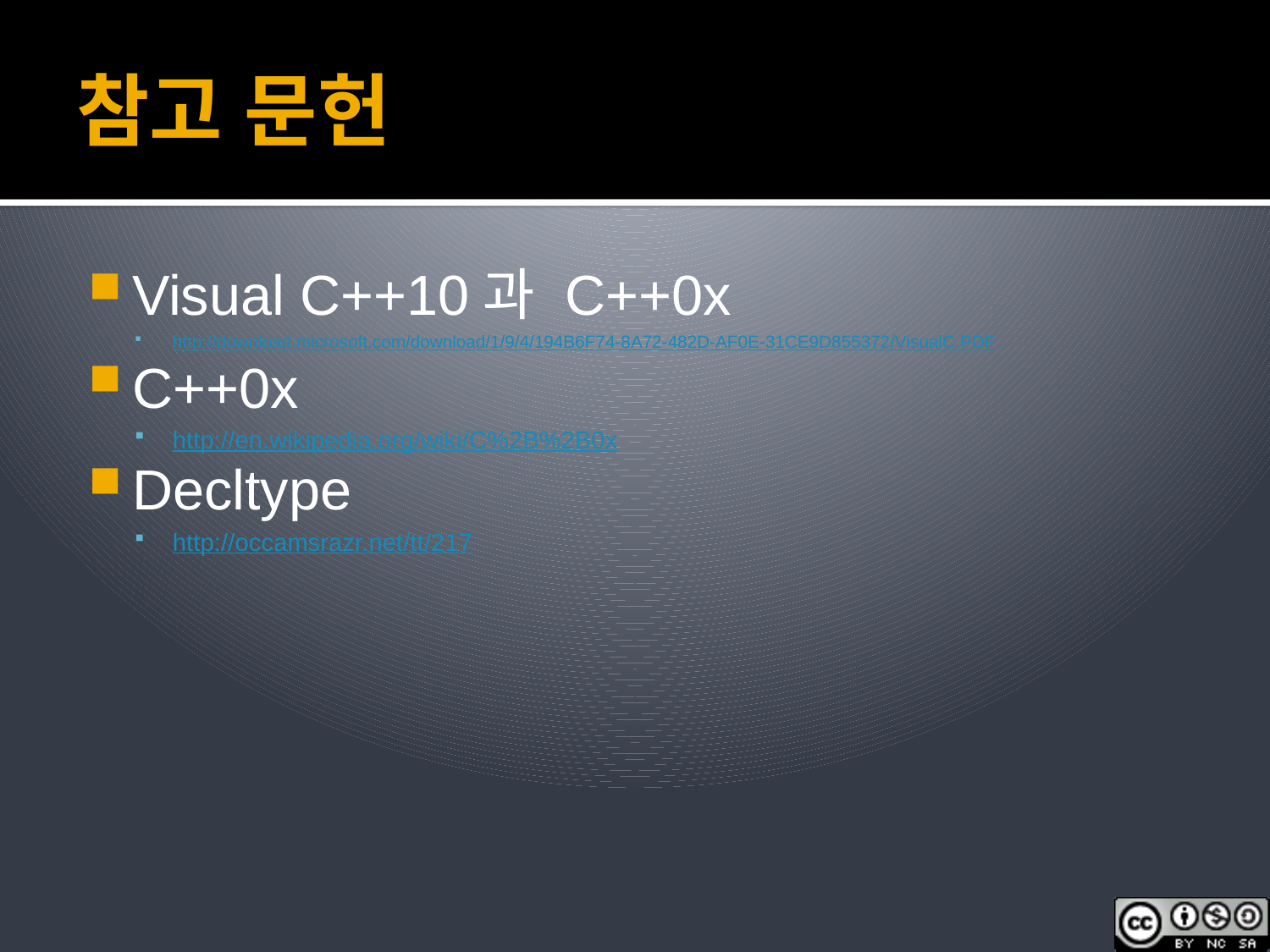

# 참고 문헌
Visual C++10과 C++0x
http://download.microsoft.com/download/1/9/4/194B6F74-8A72-482D-AF0E-31CE9D855372/VisualC.PDF
C++0x
http://en.wikipedia.org/wiki/C%2B%2B0x
Decltype
http://occamsrazr.net/tt/217